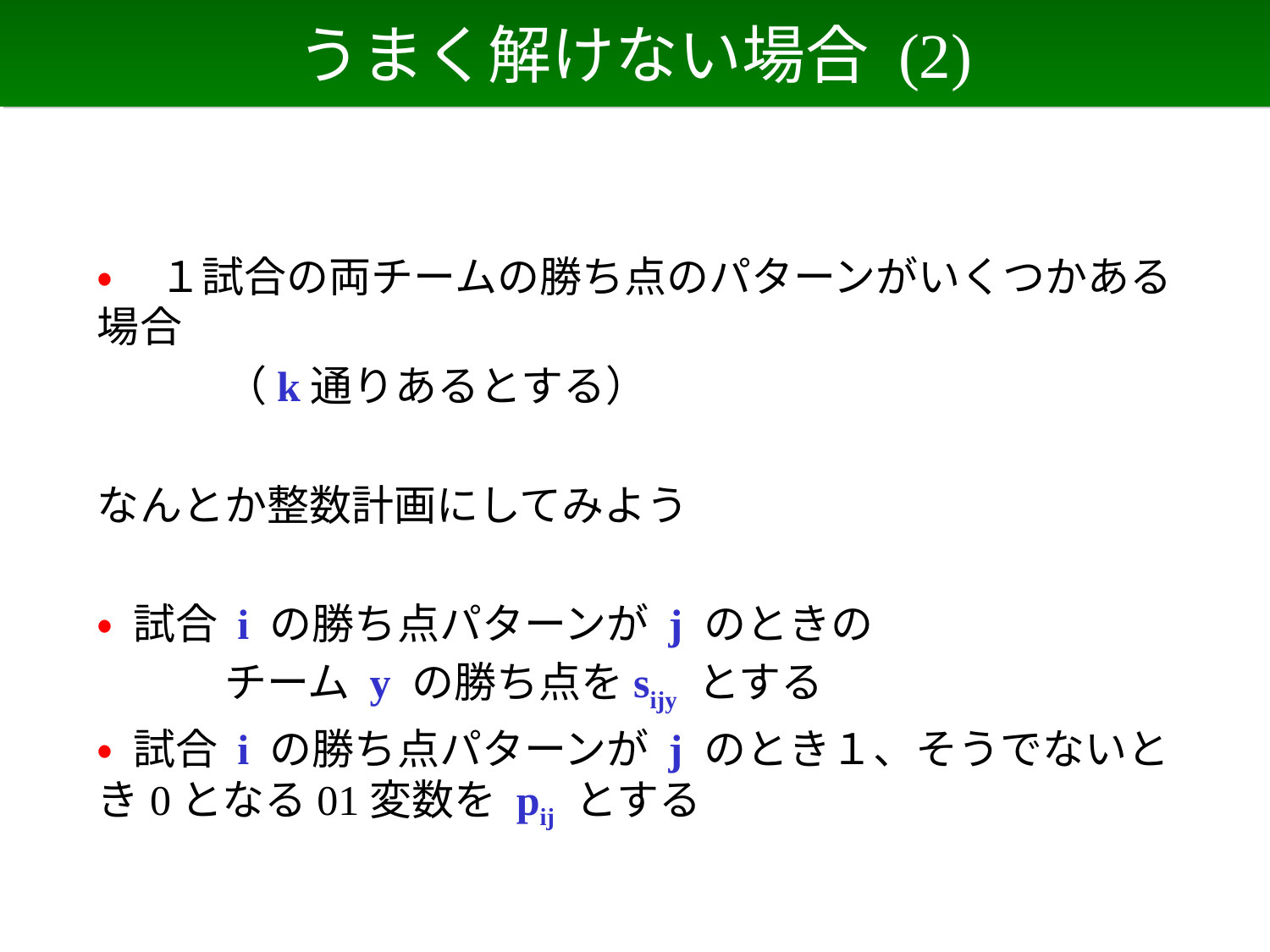

# うまく解けない場合 (2)
• １試合の両チームの勝ち点のパターンがいくつかある場合
　　　（k通りあるとする）

なんとか整数計画にしてみよう

• 試合 i の勝ち点パターンが j のときの
　　　チーム y の勝ち点をsijy とする
• 試合 i の勝ち点パターンが j のとき１、そうでないとき0となる01変数を pij とする